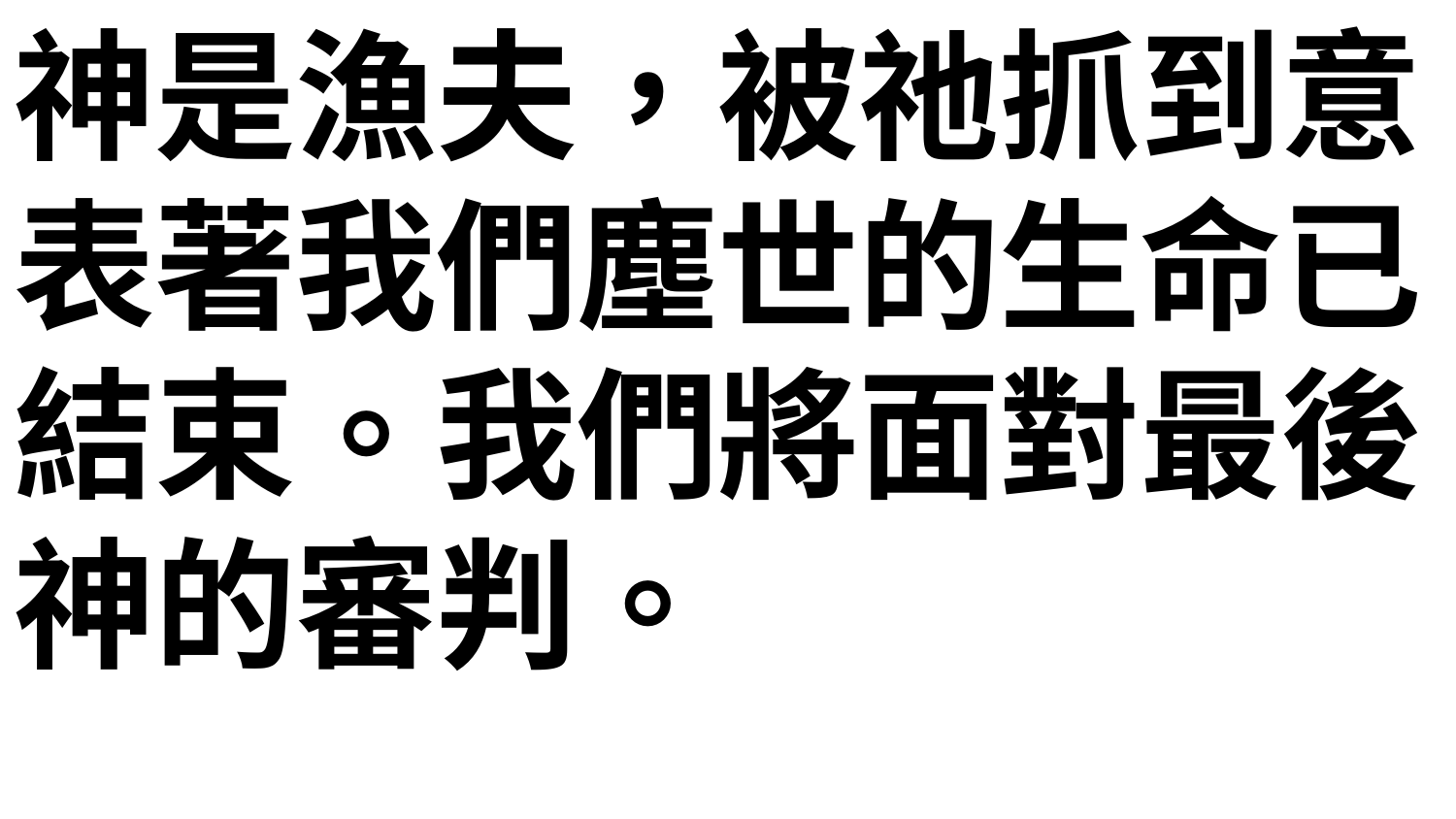

神是漁夫，被祂抓到意表著我們塵世的生命已結束。我們將面對最後神的審判。